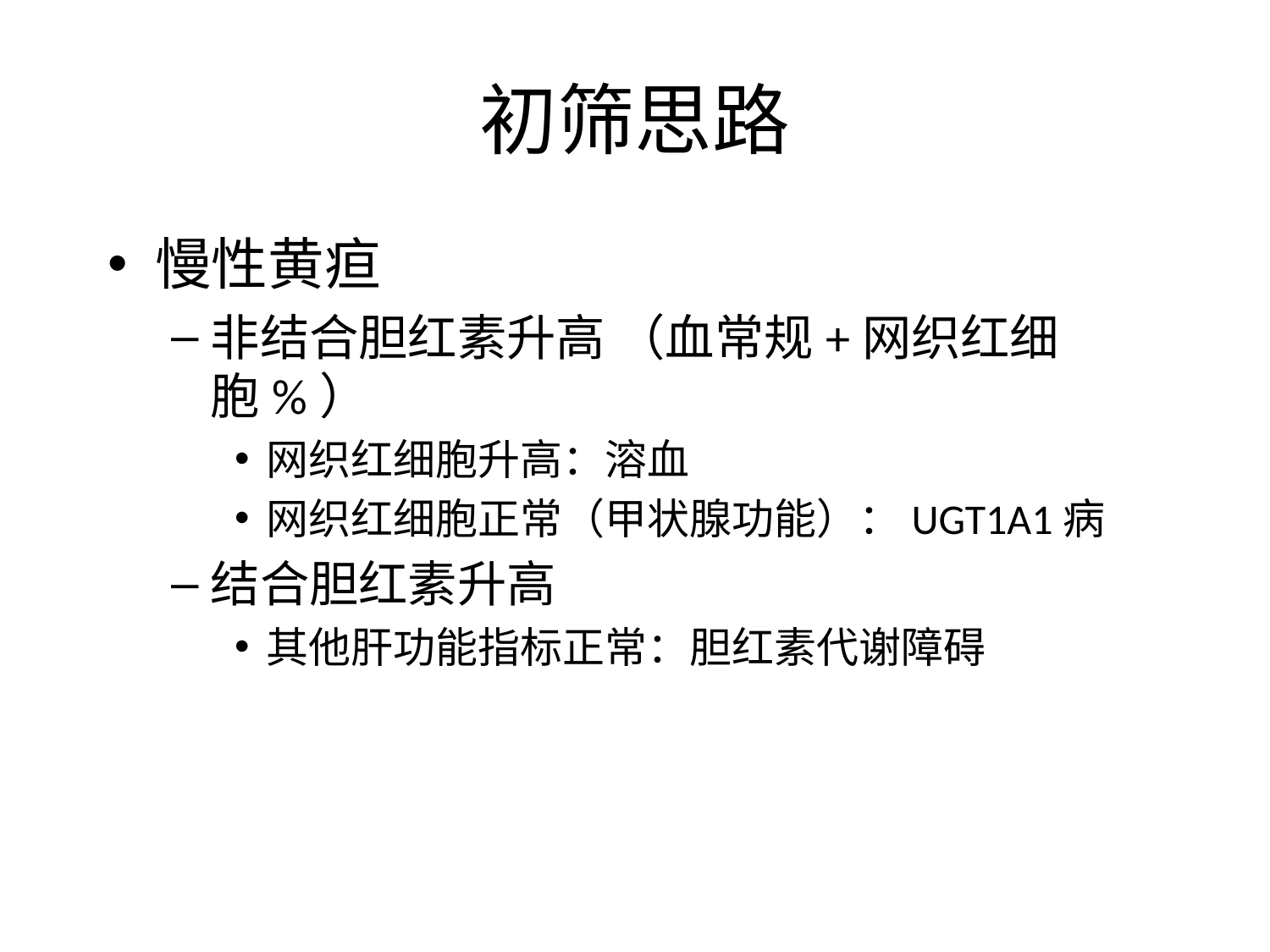

# 初筛思路
慢性黄疸
非结合胆红素升高 （血常规+网织红细胞%）
网织红细胞升高：溶血
网织红细胞正常（甲状腺功能）：UGT1A1病
结合胆红素升高
其他肝功能指标正常：胆红素代谢障碍